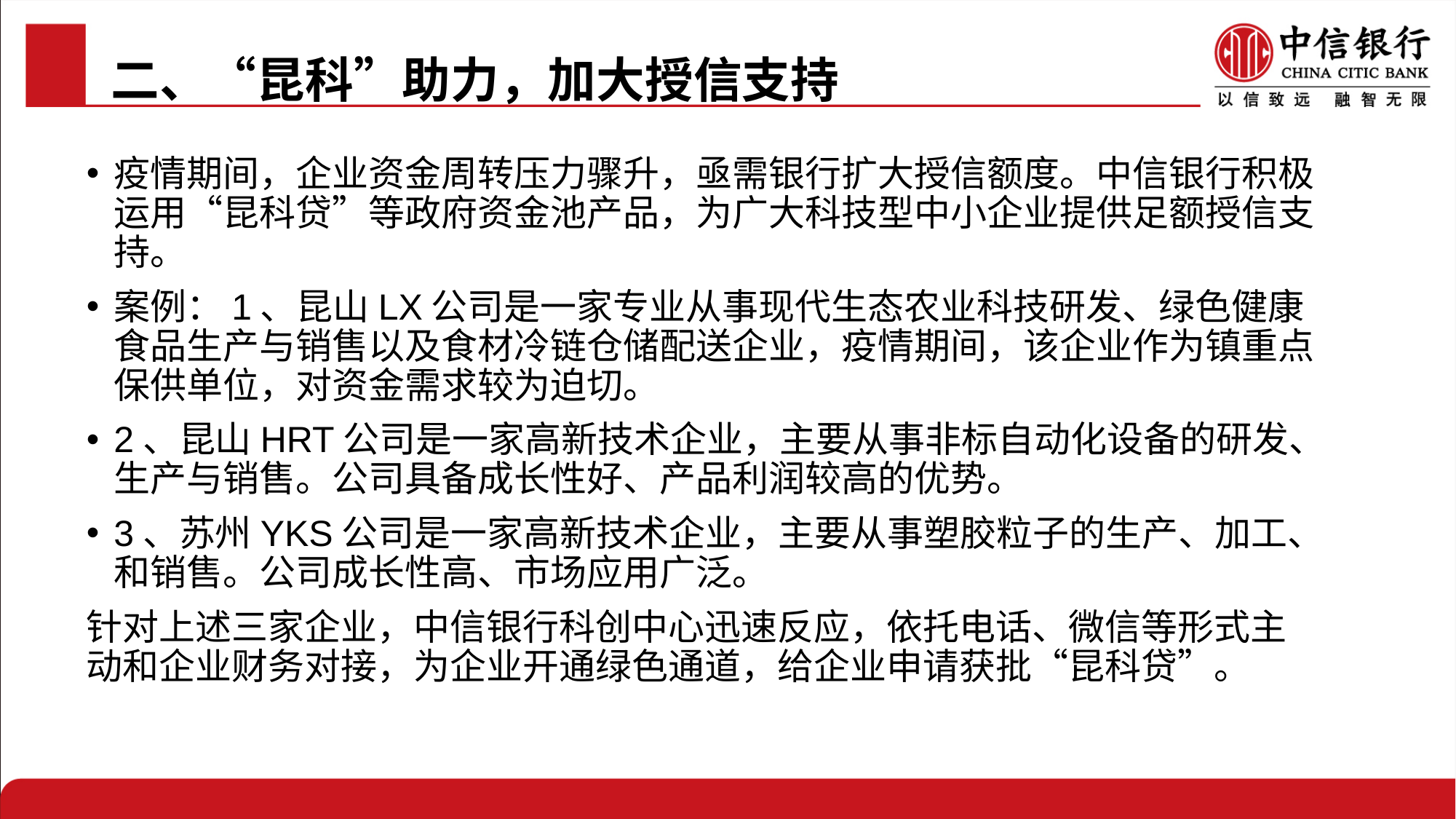

# 二、“昆科”助力，加大授信支持
疫情期间，企业资金周转压力骤升，亟需银行扩大授信额度。中信银行积极运用“昆科贷”等政府资金池产品，为广大科技型中小企业提供足额授信支持。
案例：1、昆山LX公司是一家专业从事现代生态农业科技研发、绿色健康食品生产与销售以及食材冷链仓储配送企业，疫情期间，该企业作为镇重点保供单位，对资金需求较为迫切。
2、昆山HRT公司是一家高新技术企业，主要从事非标自动化设备的研发、生产与销售。公司具备成长性好、产品利润较高的优势。
3、苏州YKS公司是一家高新技术企业，主要从事塑胶粒子的生产、加工、和销售。公司成长性高、市场应用广泛。
针对上述三家企业，中信银行科创中心迅速反应，依托电话、微信等形式主动和企业财务对接，为企业开通绿色通道，给企业申请获批“昆科贷”。
7